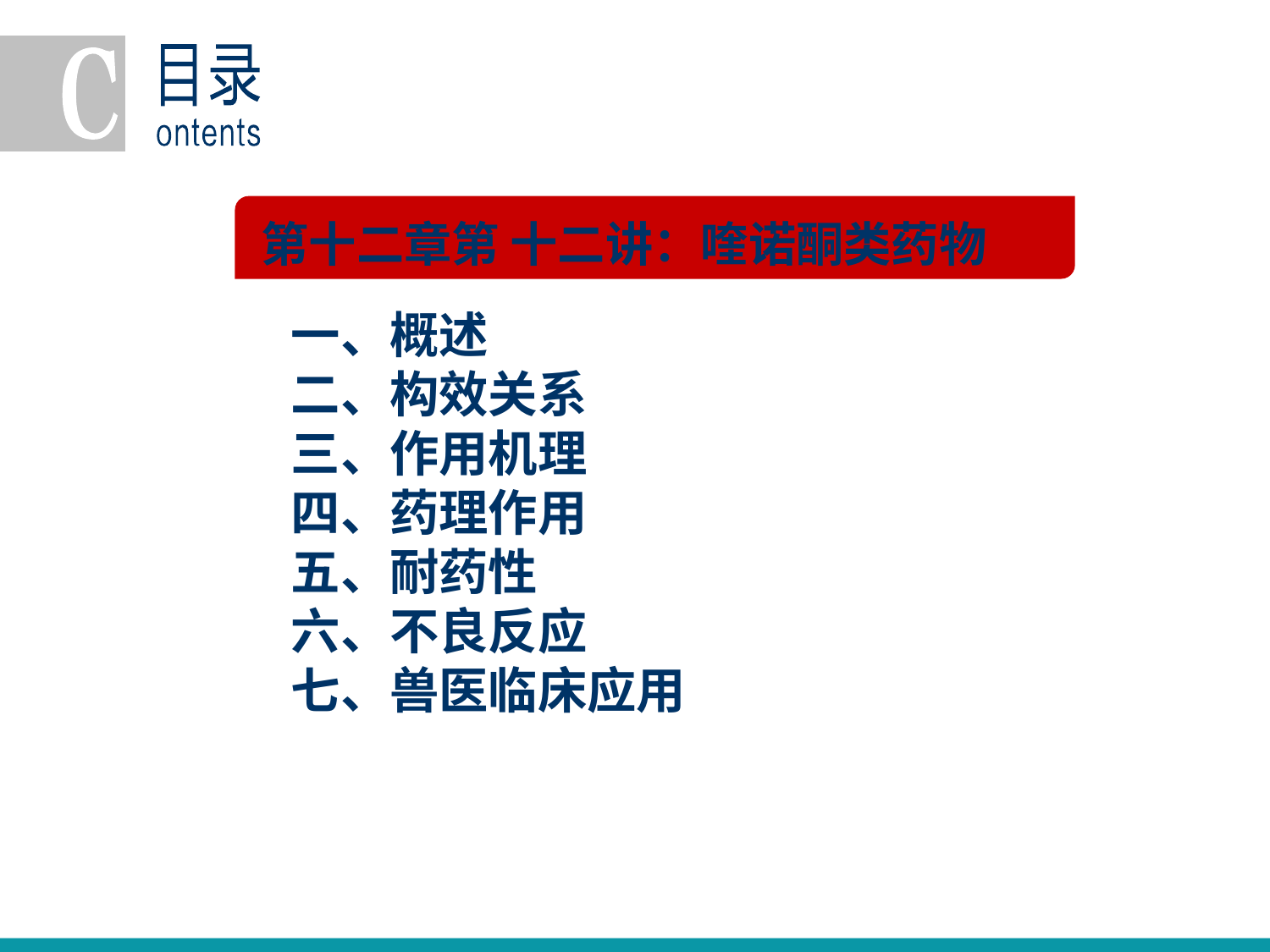

第十二章第 十二讲：喹诺酮类药物
一、概述
二、构效关系
三、作用机理
四、药理作用
五、耐药性
六、不良反应
七、兽医临床应用